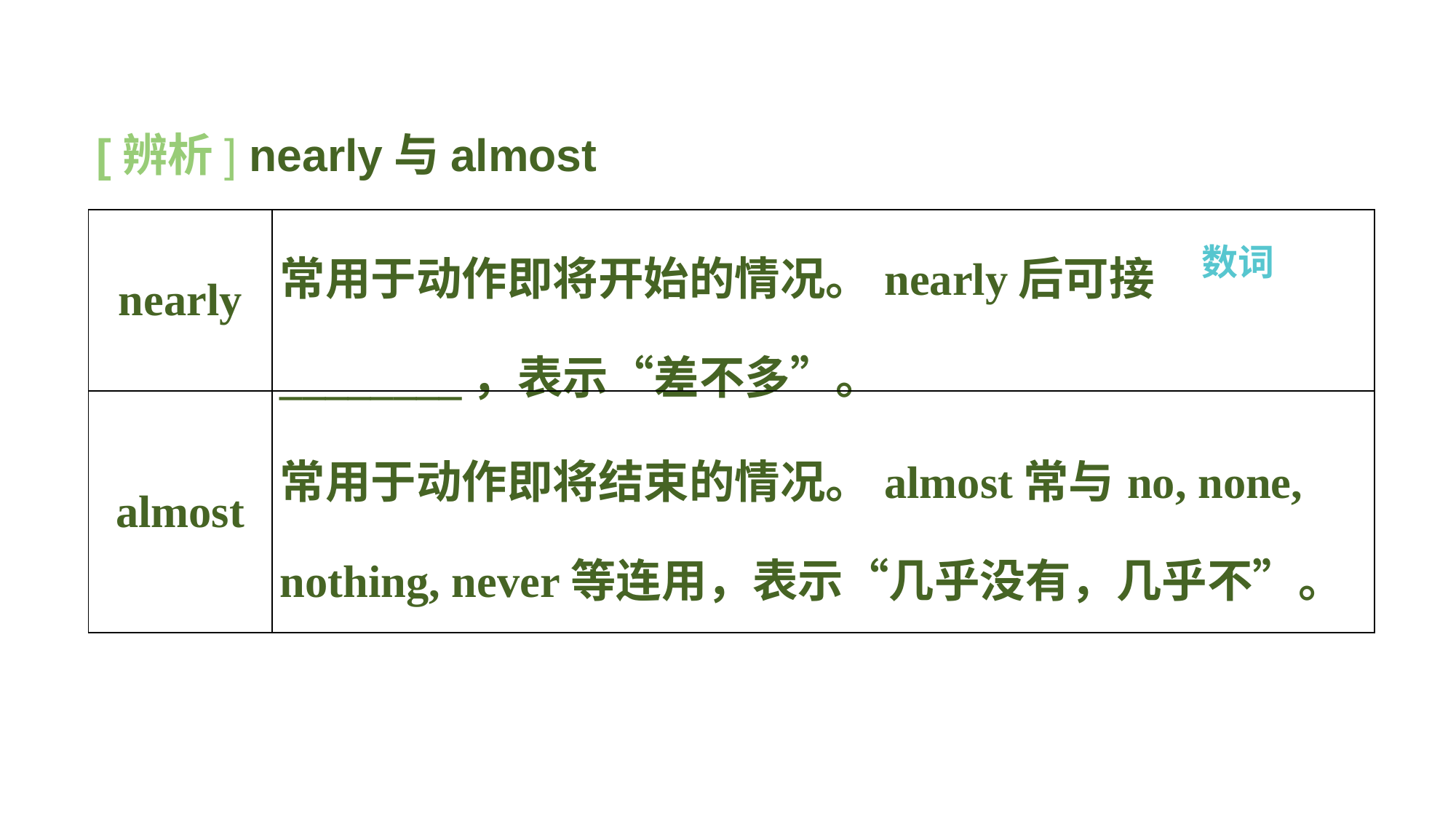

[辨析] nearly与almost
| nearly | 常用于动作即将开始的情况。nearly后可接\_\_\_\_\_\_\_\_，表示“差不多”。 |
| --- | --- |
| almost | 常用于动作即将结束的情况。almost常与no, none, nothing, never等连用，表示“几乎没有，几乎不”。 |
 数词